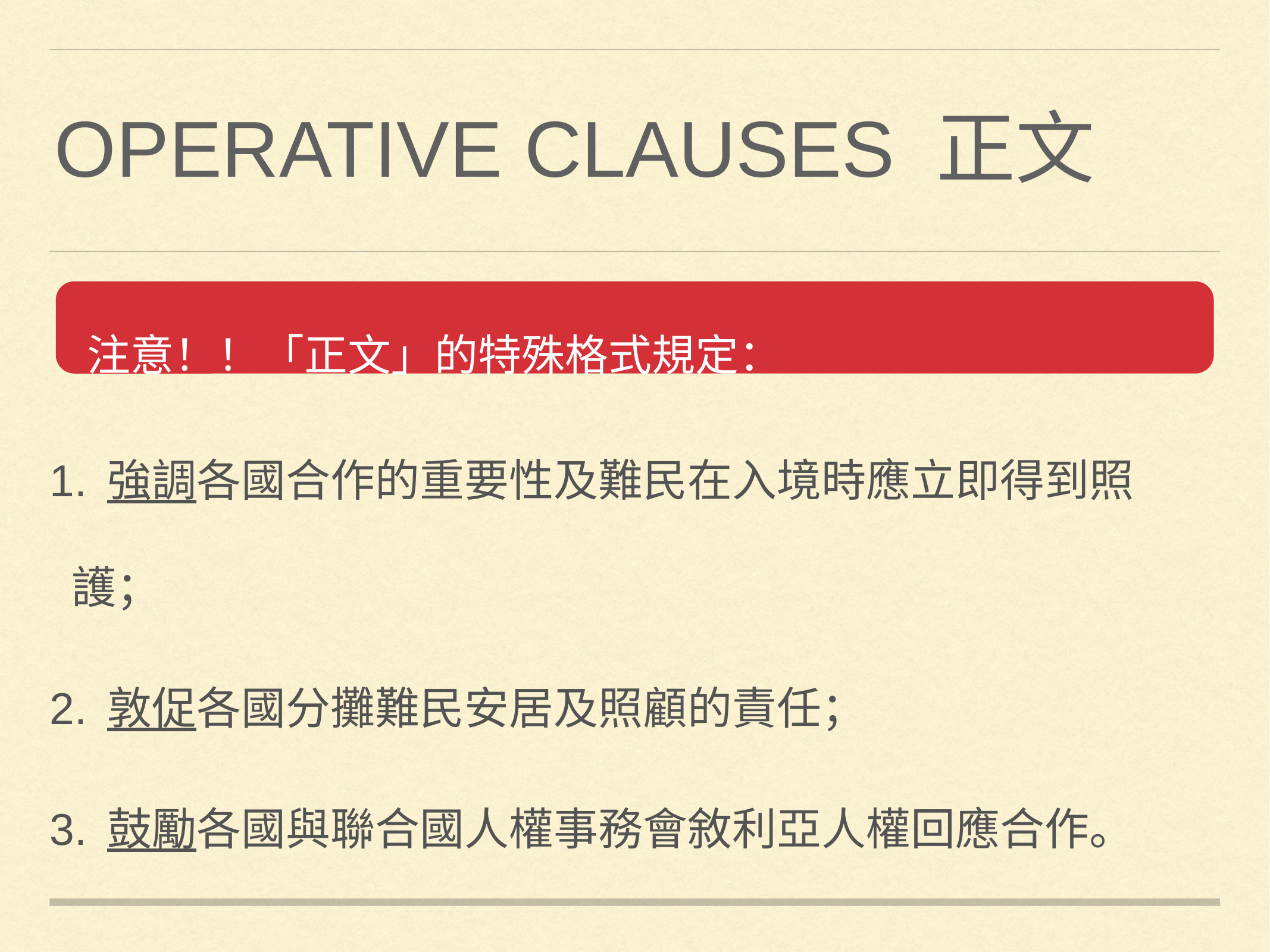

# operative clauses 正文

注意！！「正文」的特殊格式規定：
 強調各國合作的重要性及難民在入境時應立即得到照護；
 敦促各國分攤難民安居及照顧的責任；
 鼓勵各國與聯合國人權事務會敘利亞人權回應合作。